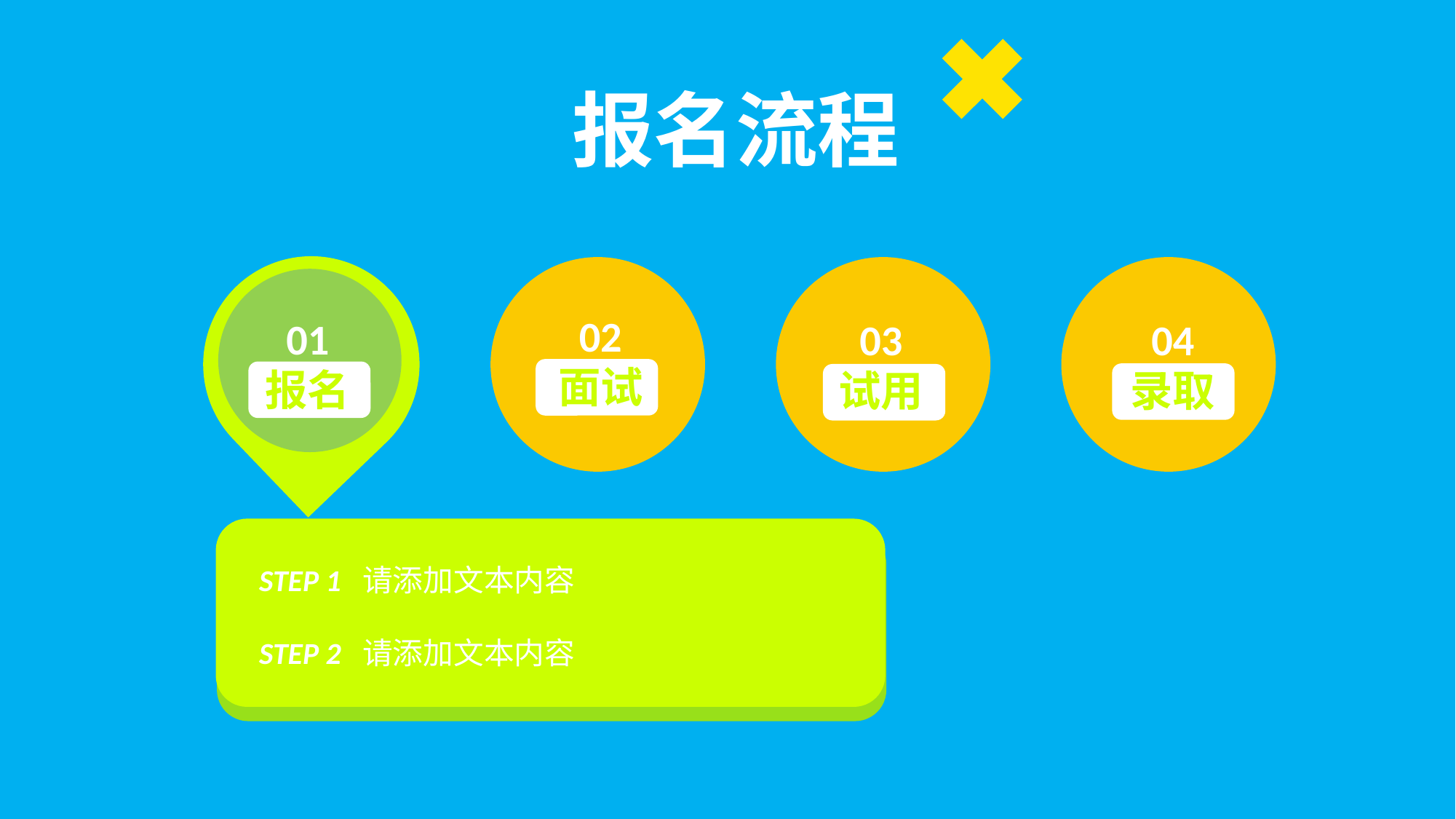

报名流程

02
面试
01
报名
03
试用
04
录取

STEP 1  请添加文本内容

STEP 2  请添加文本内容